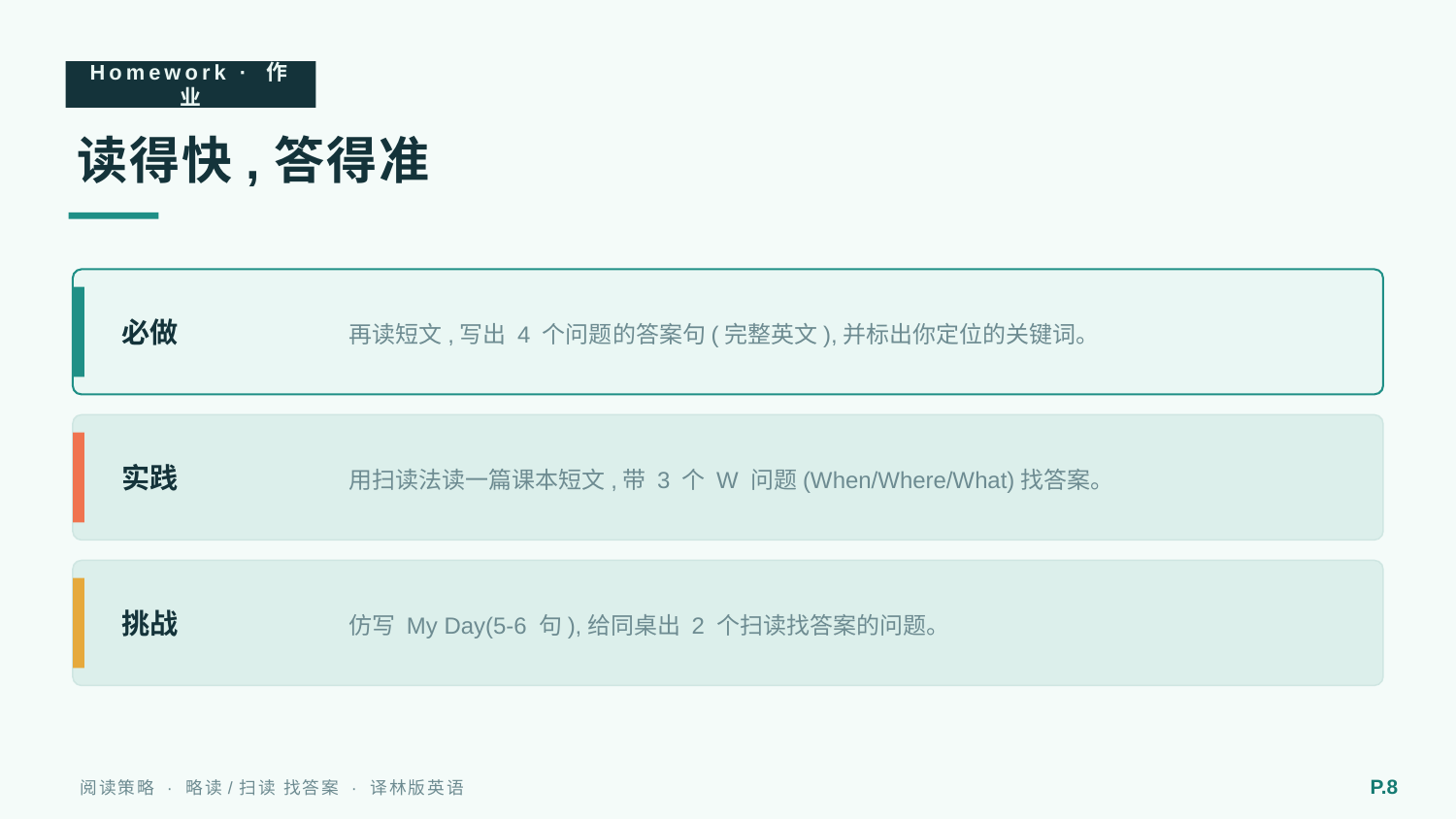

Homework · 作业

读得快,答得准

再读短文,写出 4 个问题的答案句(完整英文),并标出你定位的关键词。
必做

用扫读法读一篇课本短文,带 3 个 W 问题(When/Where/What)找答案。
实践

仿写 My Day(5-6 句),给同桌出 2 个扫读找答案的问题。
挑战

P.8
阅读策略 · 略读/扫读 找答案 · 译林版英语